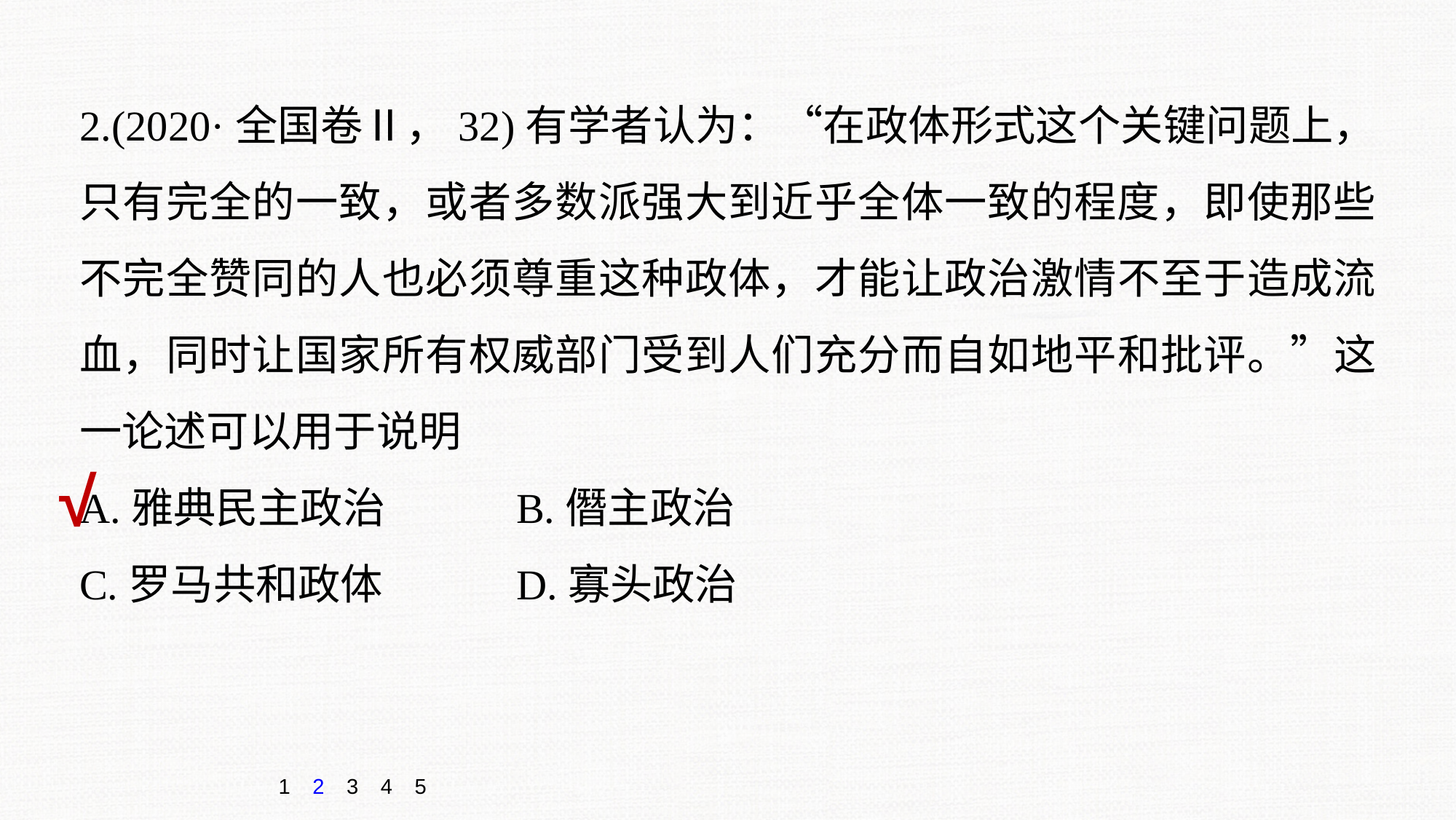

2.(2020·全国卷Ⅱ，32)有学者认为：“在政体形式这个关键问题上，只有完全的一致，或者多数派强大到近乎全体一致的程度，即使那些不完全赞同的人也必须尊重这种政体，才能让政治激情不至于造成流血，同时让国家所有权威部门受到人们充分而自如地平和批评。”这一论述可以用于说明
A.雅典民主政治		B.僭主政治
C.罗马共和政体		D.寡头政治
√
1
2
3
4
5